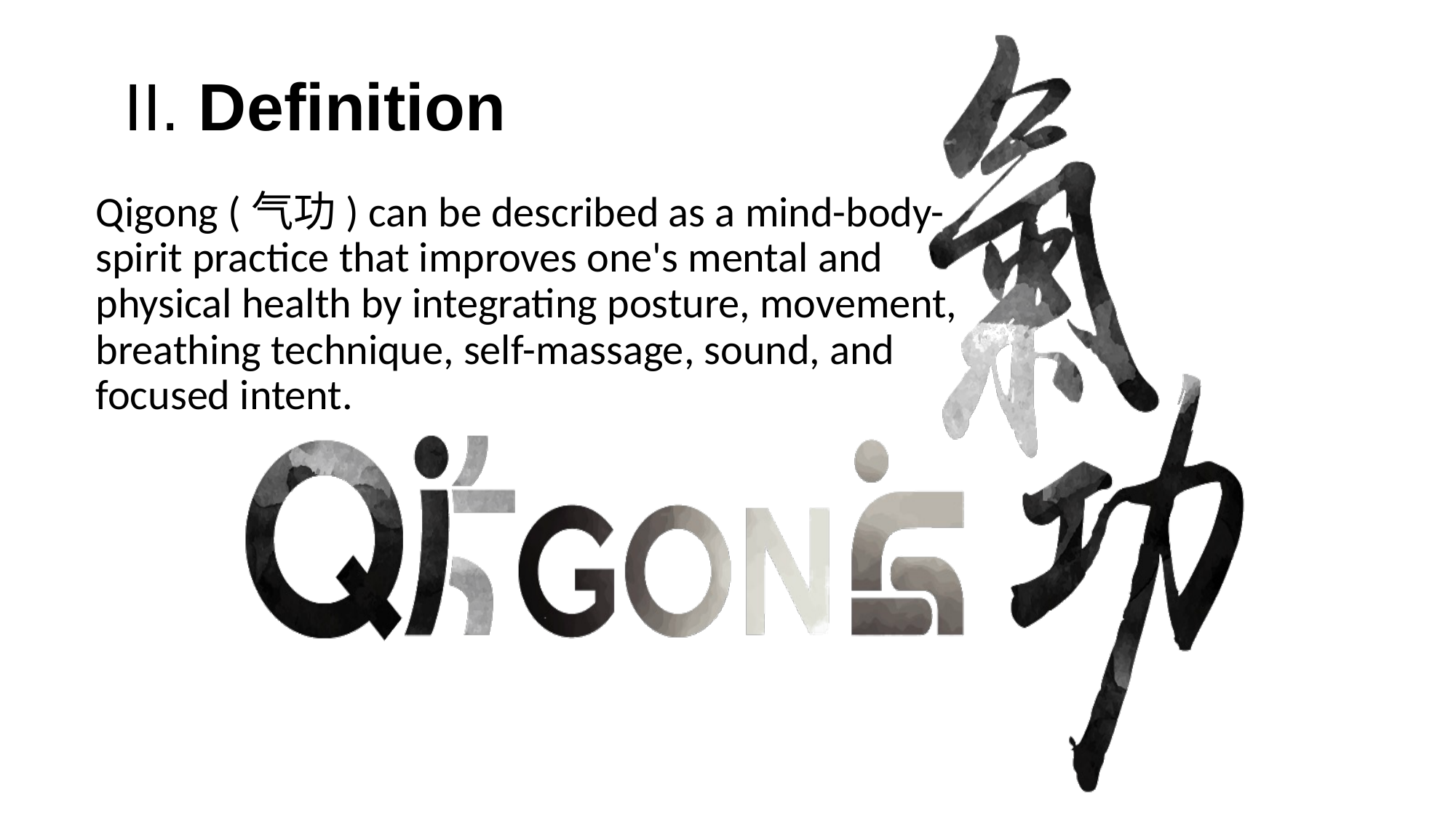

# II. Definition
Qigong (气功) can be described as a mind-body-spirit practice that improves one's mental and physical health by integrating posture, movement, breathing technique, self-massage, sound, and focused intent.